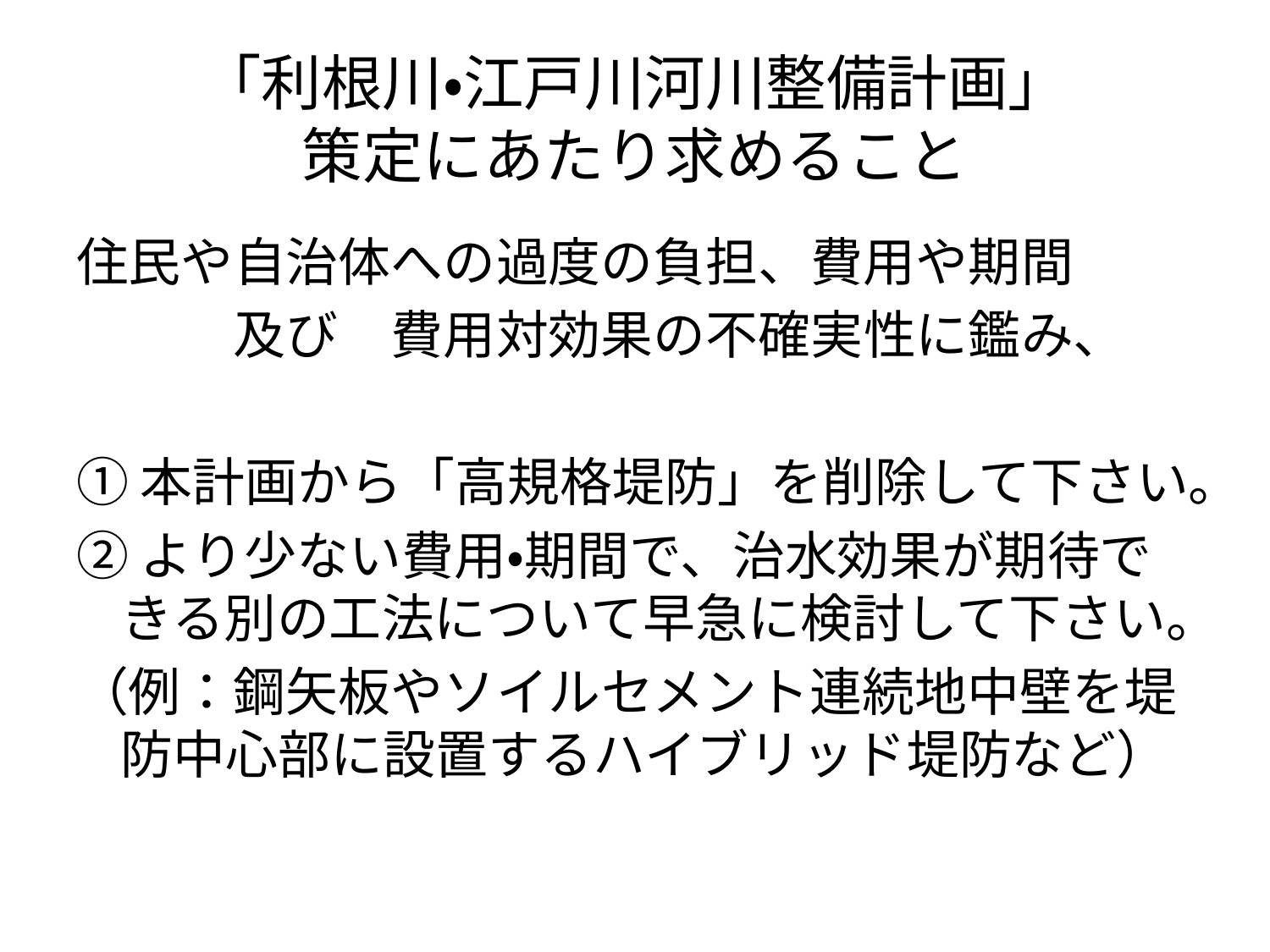

# 「利根川・江戸川河川整備計画」 策定にあたり求めること
住民や自治体への過度の負担、費用や期間
　　　及び　費用対効果の不確実性に鑑み、

①本計画から「高規格堤防」を削除して下さい。
②より少ない費用・期間で、治水効果が期待できる別の工法について早急に検討して下さい。
（例：鋼矢板やソイルセメント連続地中壁を堤防中心部に設置するハイブリッド堤防など）